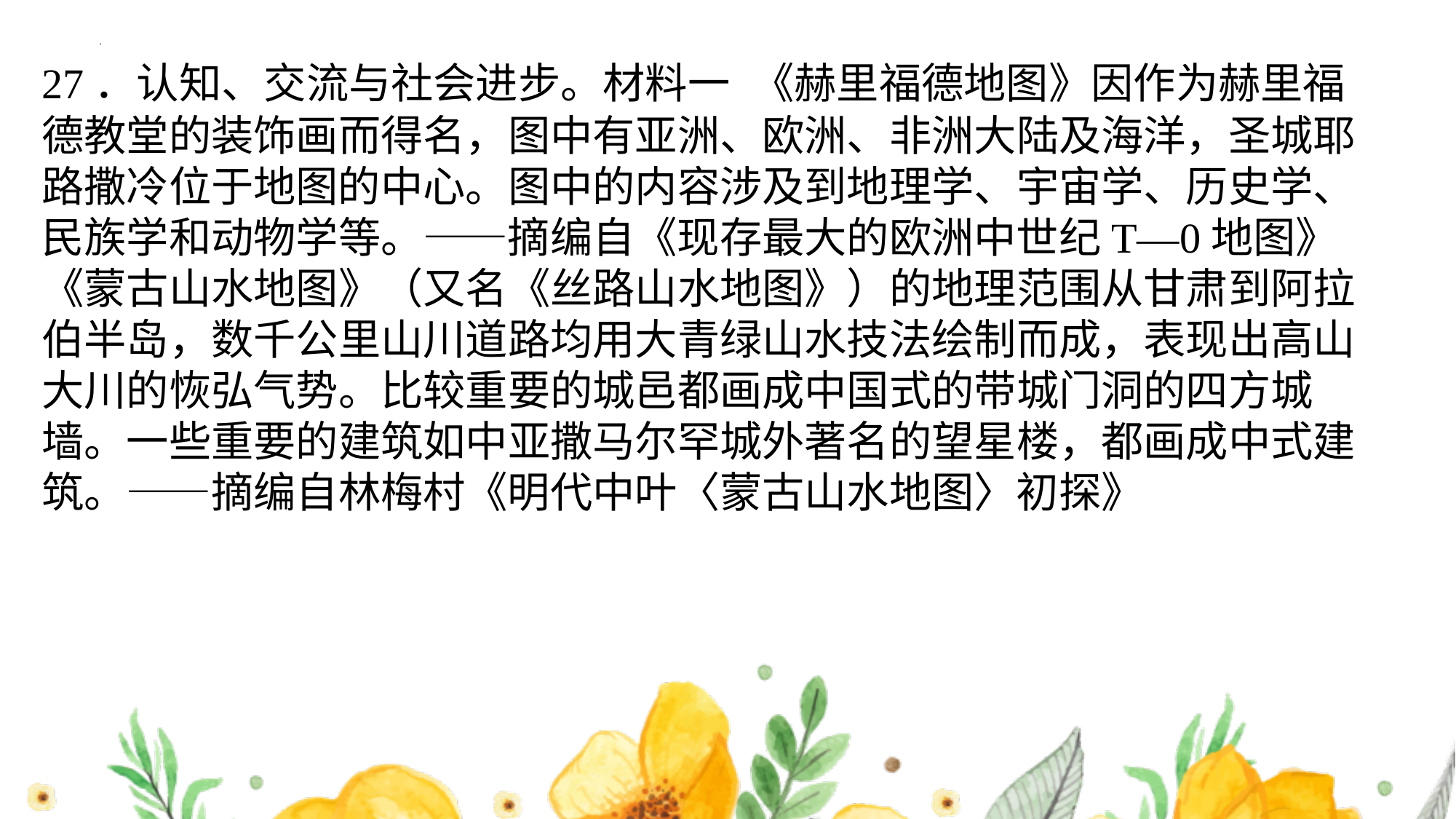

27．认知、交流与社会进步。材料一  《赫里福德地图》因作为赫里福德教堂的装饰画而得名，图中有亚洲、欧洲、非洲大陆及海洋，圣城耶路撒冷位于地图的中心。图中的内容涉及到地理学、宇宙学、历史学、民族学和动物学等。——摘编自《现存最大的欧洲中世纪T—0地图》《蒙古山水地图》（又名《丝路山水地图》）的地理范围从甘肃到阿拉伯半岛，数千公里山川道路均用大青绿山水技法绘制而成，表现出高山大川的恢弘气势。比较重要的城邑都画成中国式的带城门洞的四方城墙。一些重要的建筑如中亚撒马尔罕城外著名的望星楼，都画成中式建筑。——摘编自林梅村《明代中叶〈蒙古山水地图〉初探》